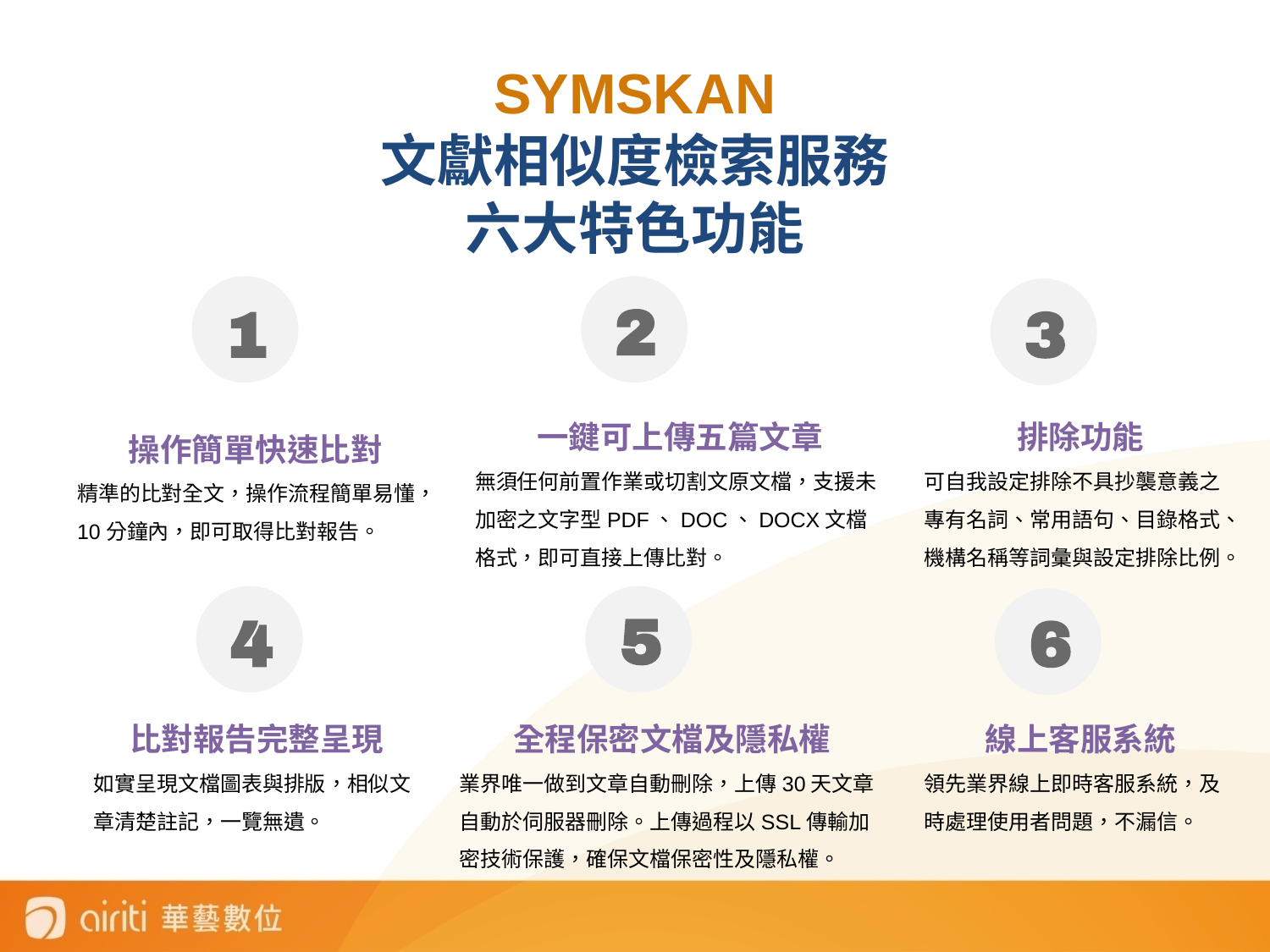

SYMSKAN
文獻相似度檢索服務
六大特色功能

1

2

3
一鍵可上傳五篇文章
無須任何前置作業或切割文原文檔，支援未加密之文字型PDF、DOC、DOCX文檔格式，即可直接上傳比對。
排除功能
可自我設定排除不具抄襲意義之專有名詞、常用語句、目錄格式、機構名稱等詞彙與設定排除比例。
操作簡單快速比對
精準的比對全文，操作流程簡單易懂，10分鐘內，即可取得比對報告。

4

5

6
比對報告完整呈現
如實呈現文檔圖表與排版，相似文章清楚註記，一覽無遺。
全程保密文檔及隱私權
業界唯一做到文章自動刪除，上傳30天文章自動於伺服器刪除。上傳過程以SSL傳輸加密技術保護，確保文檔保密性及隱私權。
線上客服系統
領先業界線上即時客服系統，及時處理使用者問題，不漏信。